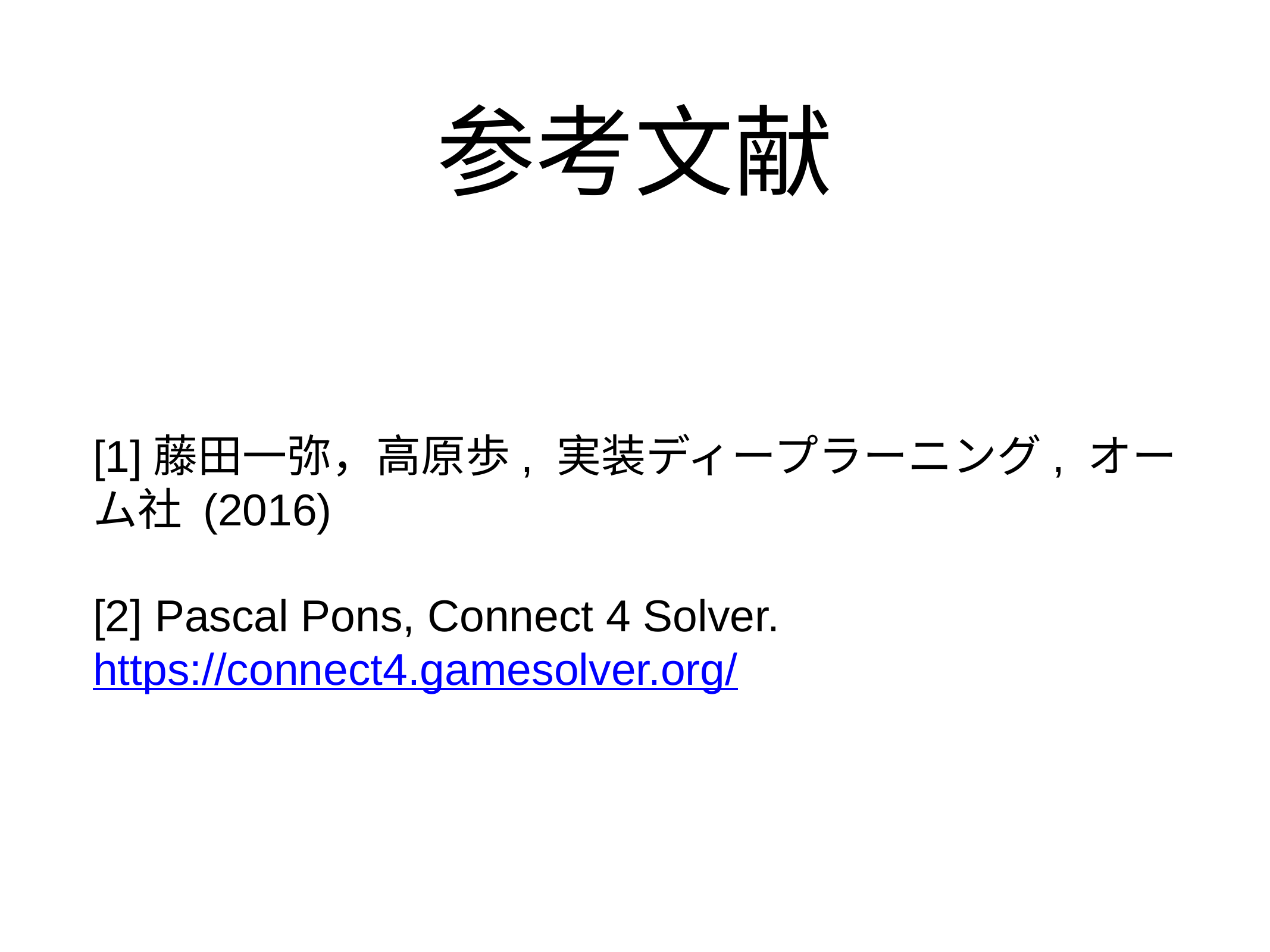

# 参考文献
[1]藤田一弥，高原歩, 実装ディープラーニング, オーム社 (2016)
[2] Pascal Pons, Connect 4 Solver.  https://connect4.gamesolver.org/